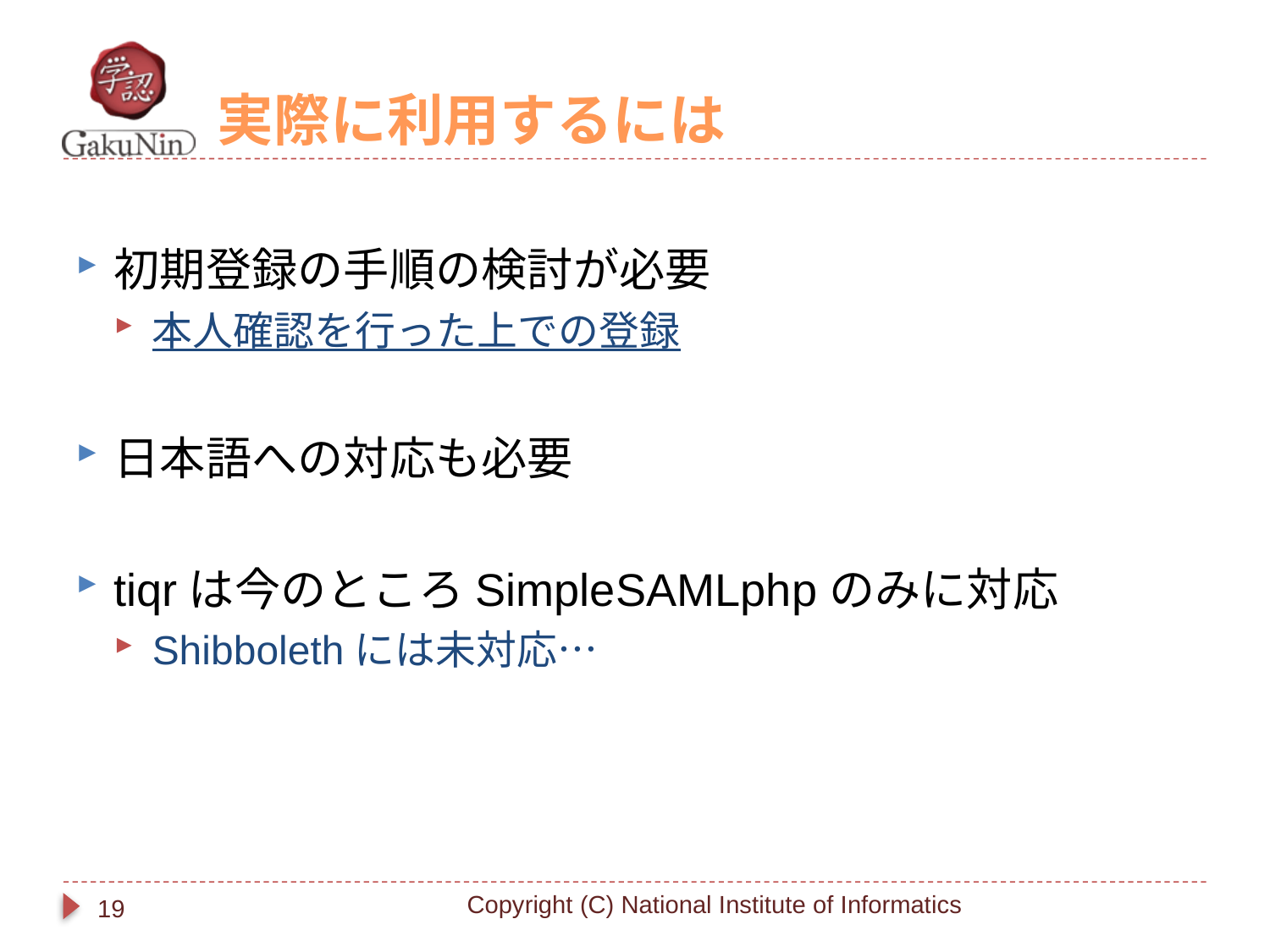

# 実際に利用するには

初期登録の手順の検討が必要
本人確認を行った上での登録

日本語への対応も必要

tiqrは今のところSimpleSAMLphpのみに対応
Shibbolethには未対応…
19
Copyright (C) National Institute of Informatics